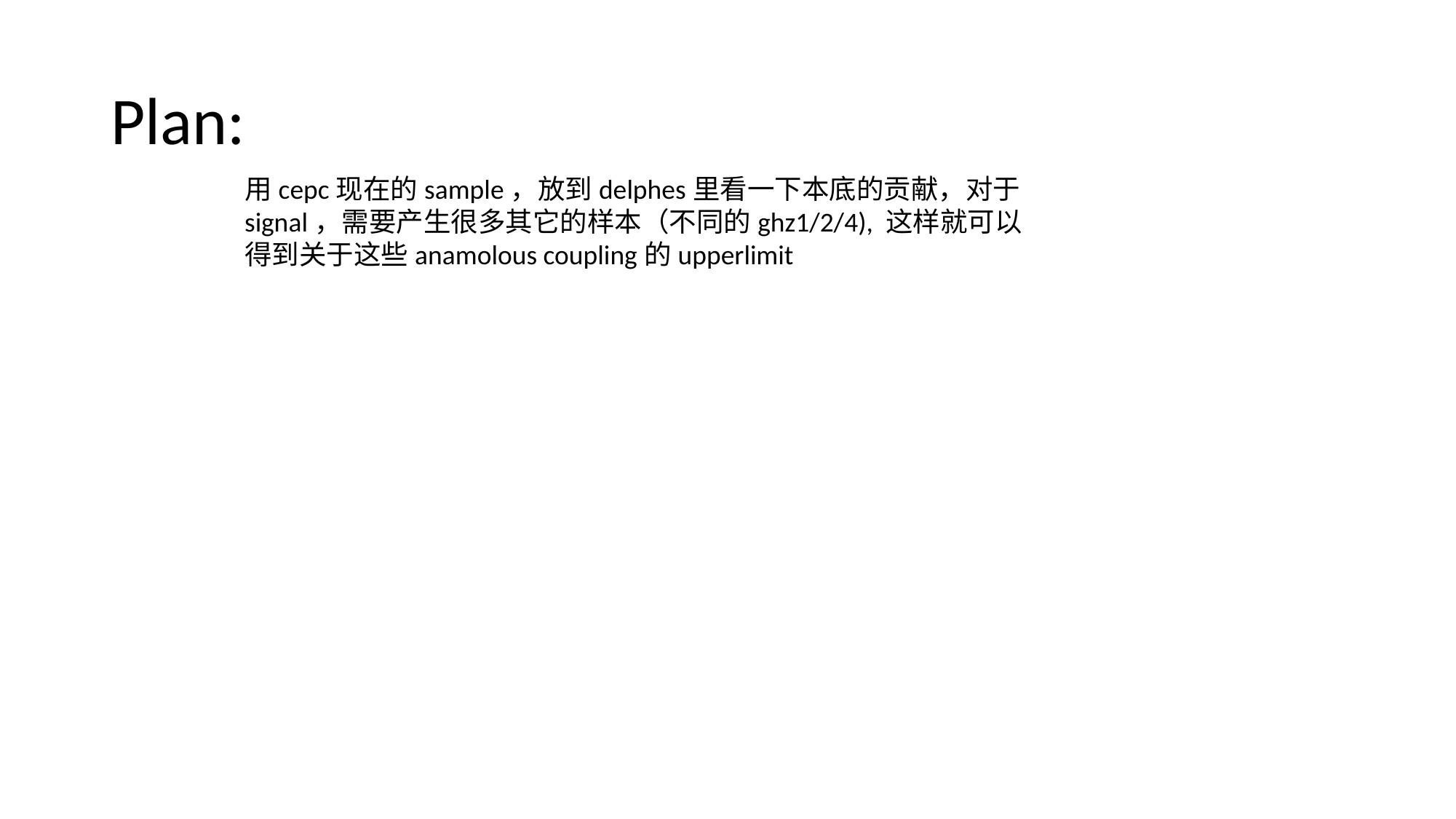

# Plan:
用cepc现在的sample，放到delphes里看一下本底的贡献，对于signal，需要产生很多其它的样本（不同的ghz1/2/4), 这样就可以得到关于这些anamolous coupling的upperlimit